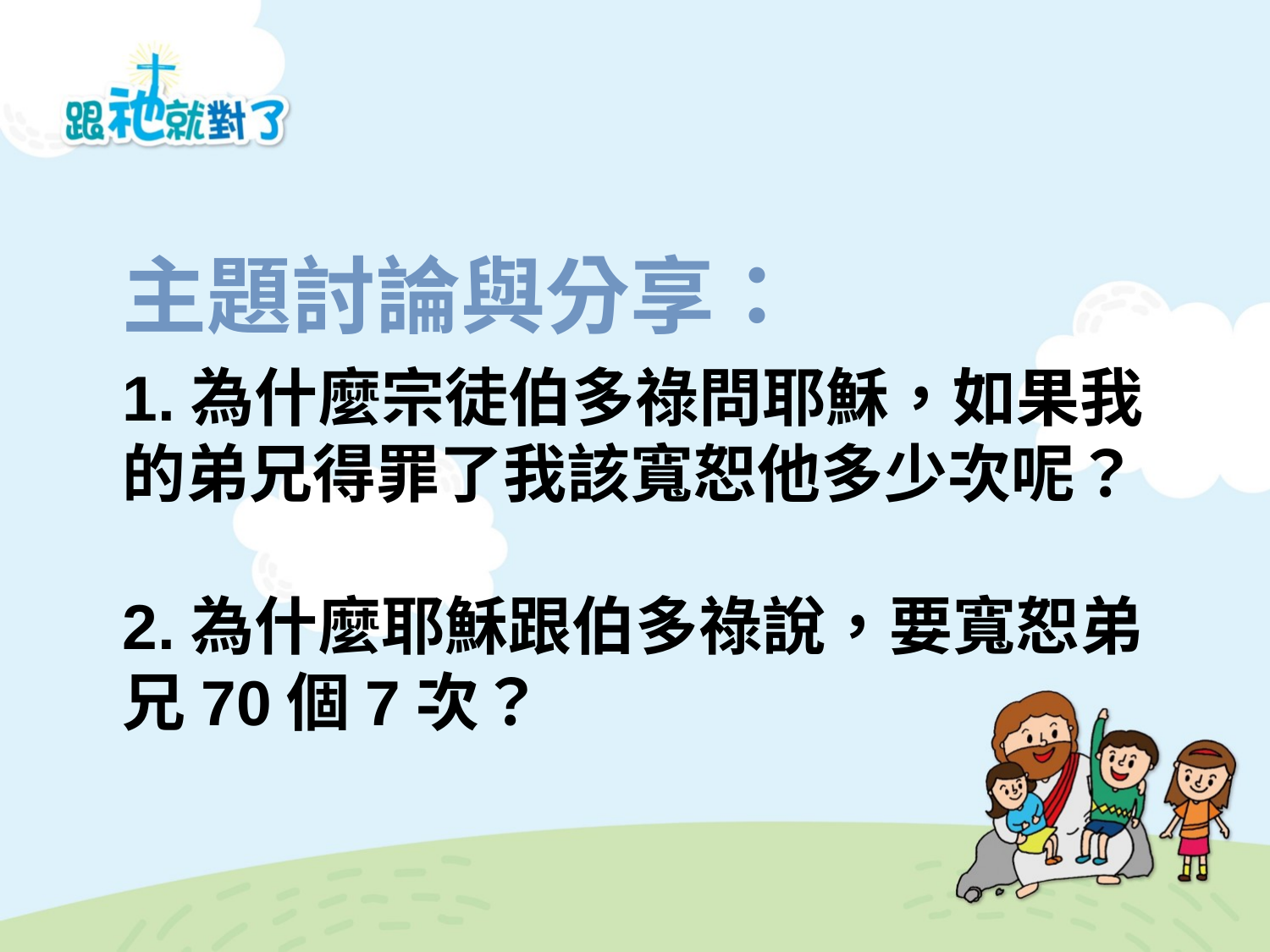

主題討論與分享：
1.為什麼宗徒伯多祿問耶穌，如果我的弟兄得罪了我該寬恕他多少次呢？

2.為什麼耶穌跟伯多祿說，要寬恕弟兄70個7次？